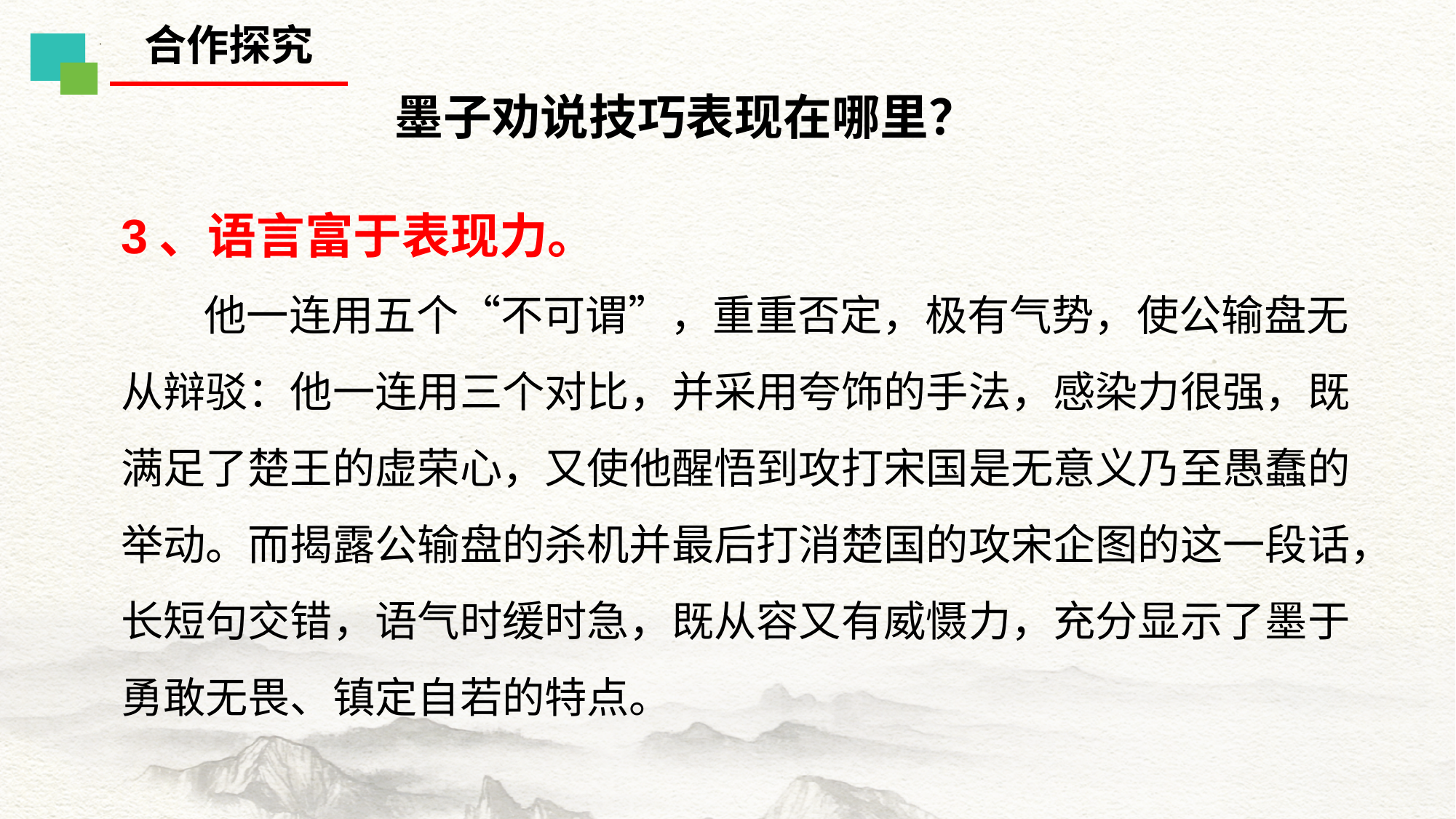

合作探究

      墨子劝说技巧表现在哪里？
3、语言富于表现力。
  他一连用五个“不可谓”，重重否定，极有气势，使公输盘无从辩驳：他一连用三个对比，并采用夸饰的手法，感染力很强，既满足了楚王的虚荣心，又使他醒悟到攻打宋国是无意义乃至愚蠢的举动。而揭露公输盘的杀机并最后打消楚国的攻宋企图的这一段话，长短句交错，语气时缓时急，既从容又有威慑力，充分显示了墨于勇敢无畏、镇定自若的特点。